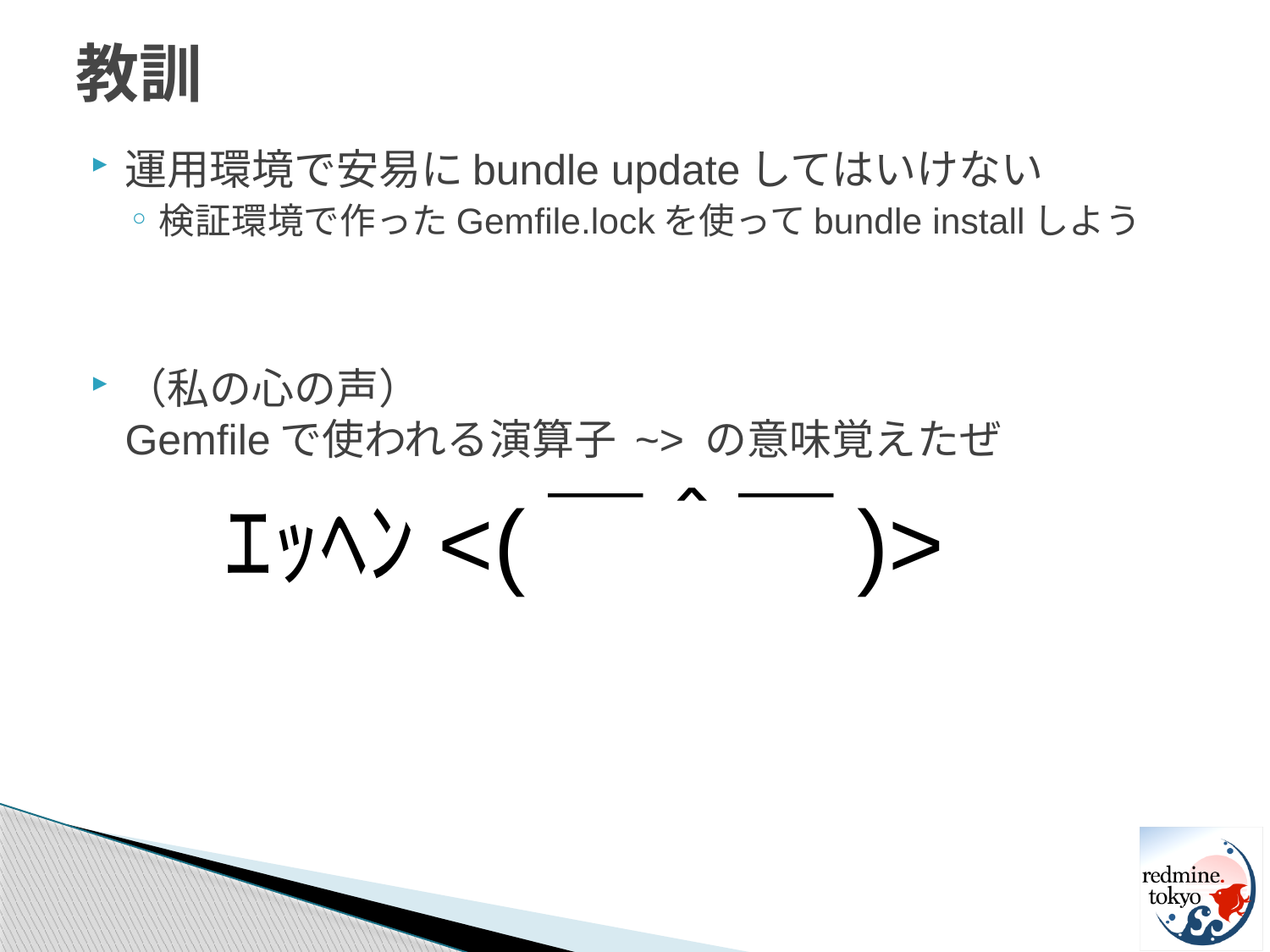

# 教訓
運用環境で安易にbundle updateしてはいけない
検証環境で作ったGemfile.lockを使ってbundle installしよう

（私の心の声）
Gemfileで使われる演算子 ~> の意味覚えたぜ
ｴｯﾍﾝ<(￣＾￣)>